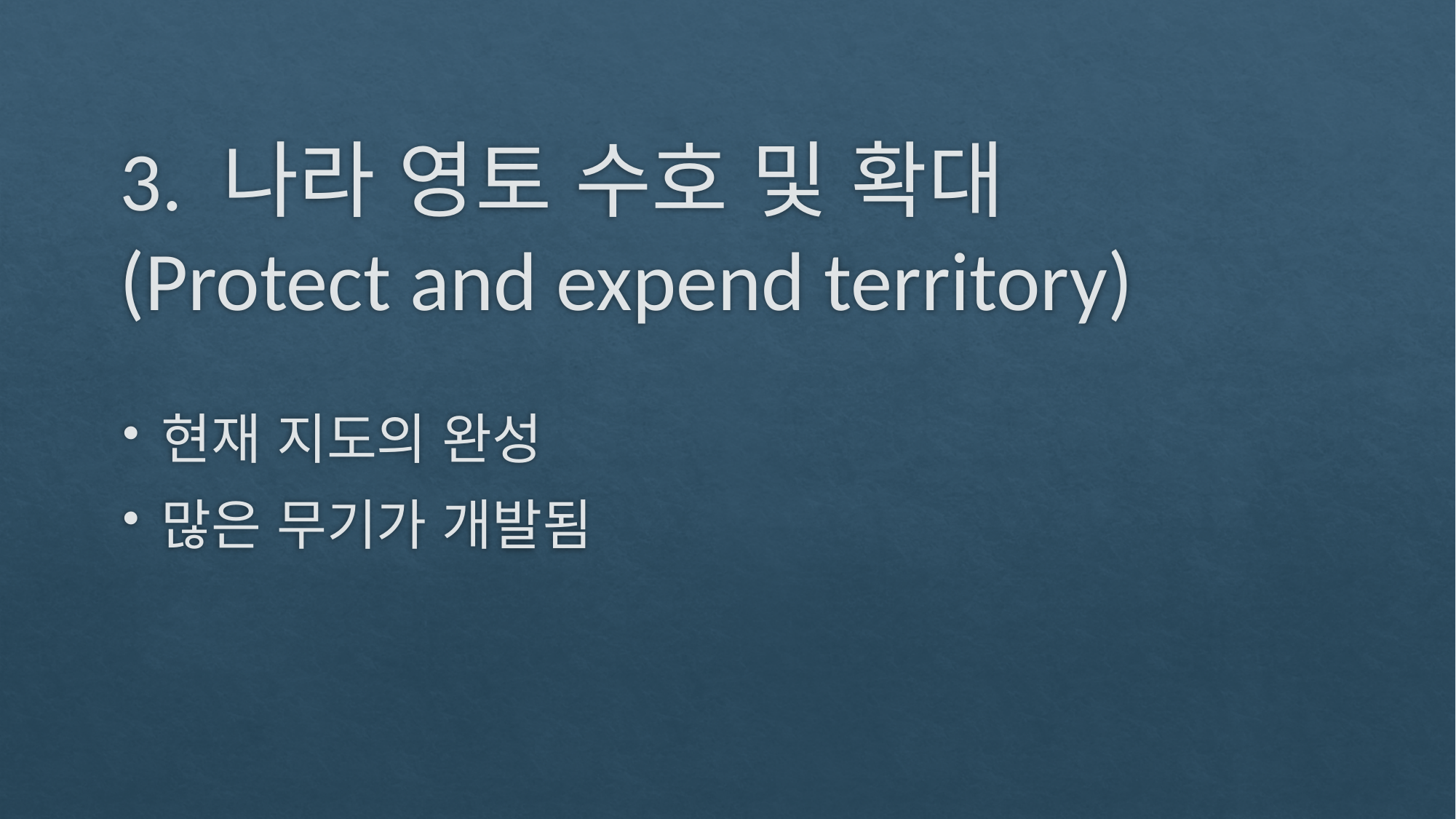

# 3. 나라 영토 수호 및 확대 (Protect and expend territory)
현재 지도의 완성
많은 무기가 개발됨